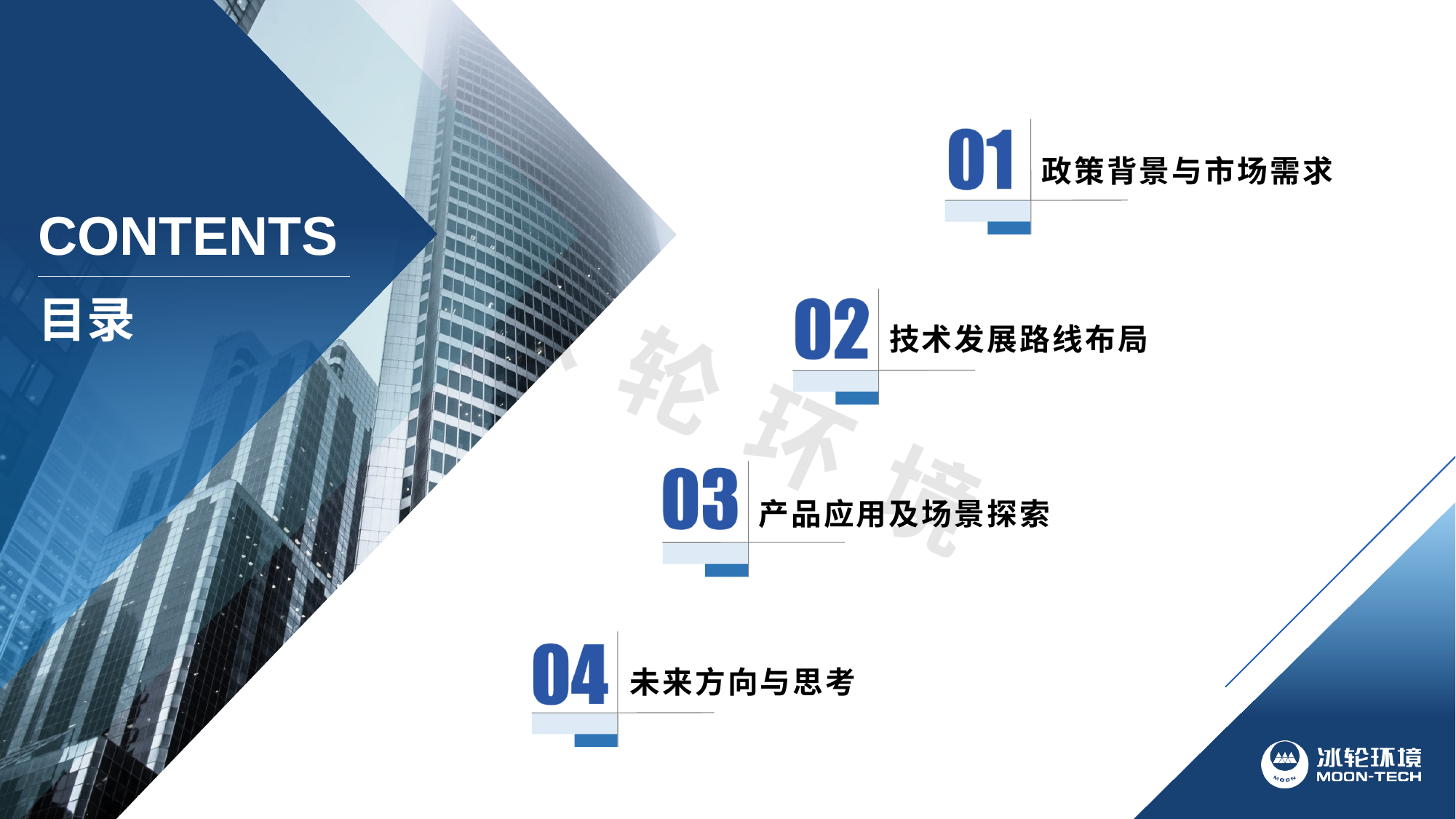

政策背景与市场需求策背景与市场需求
策背景与市场需求

技术发展路线布局
产品应用及场景探索
未来方向与思考